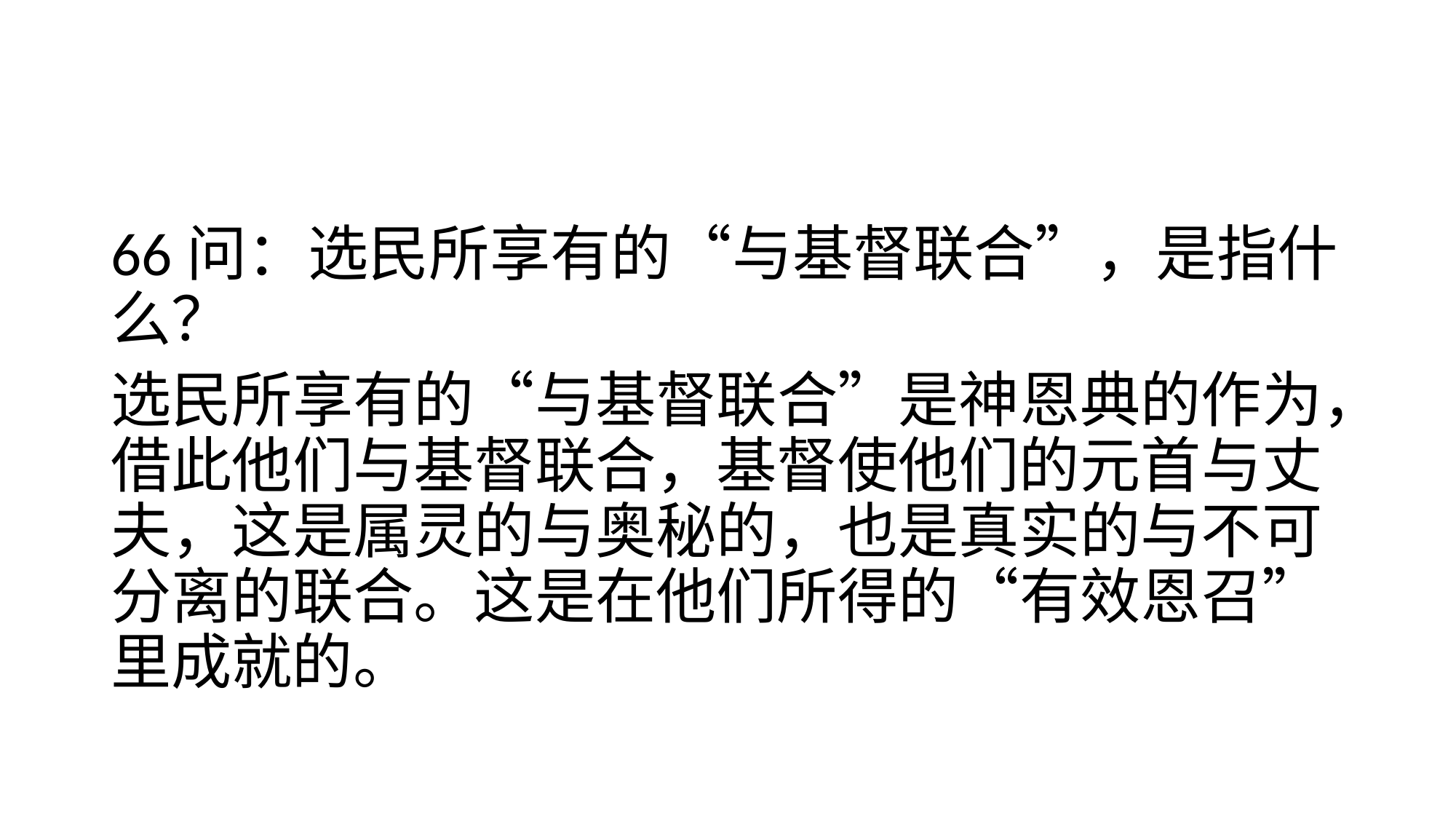

#
66问：选民所享有的“与基督联合”，是指什么？
选民所享有的“与基督联合”是神恩典的作为，借此他们与基督联合，基督使他们的元首与丈夫，这是属灵的与奥秘的，也是真实的与不可分离的联合。这是在他们所得的“有效恩召”里成就的。